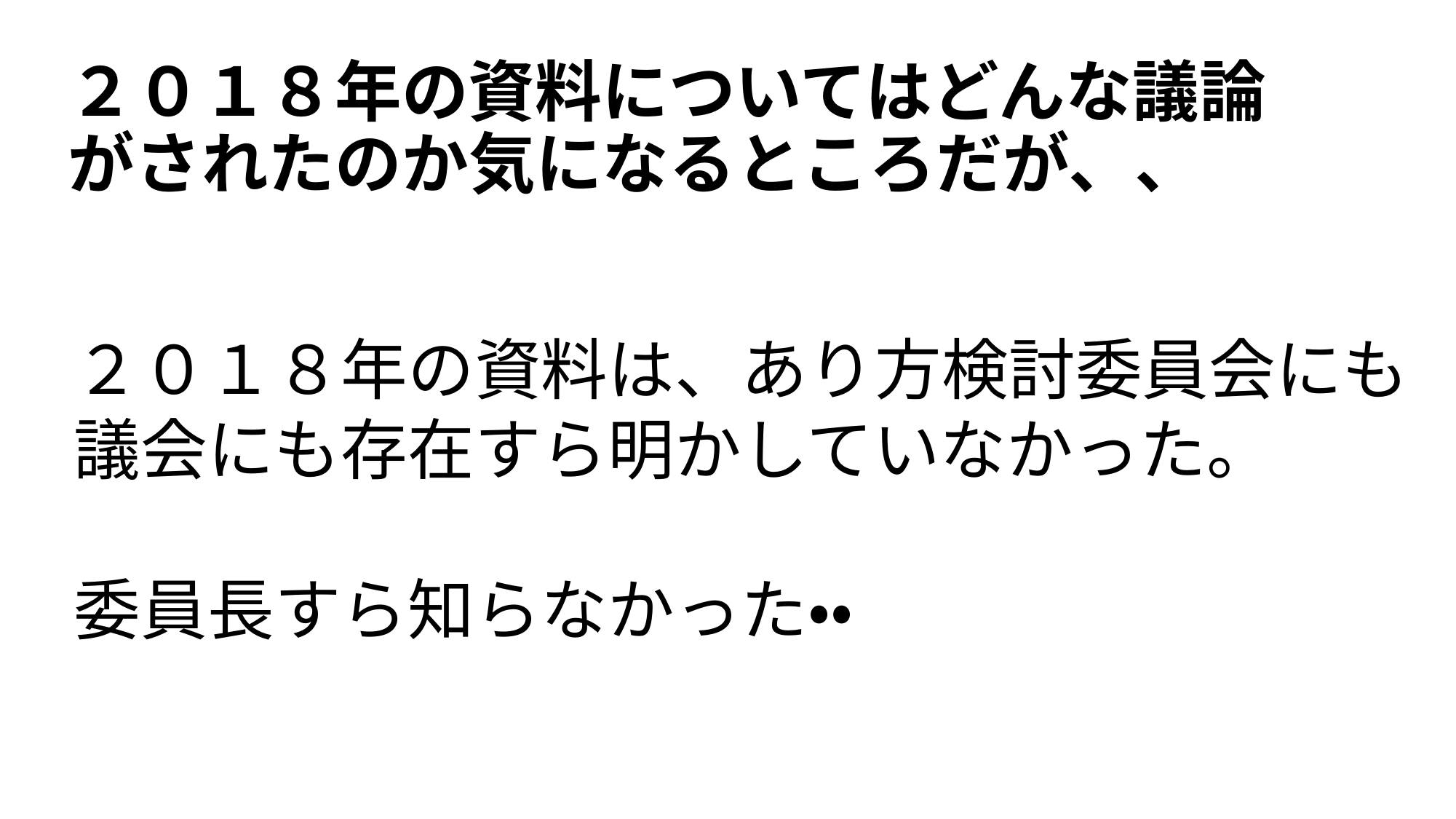

# ２０１８年の資料についてはどんな議論がされたのか気になるところだが、、
２０１８年の資料は、あり方検討委員会にも
議会にも存在すら明かしていなかった。

委員長すら知らなかった・・